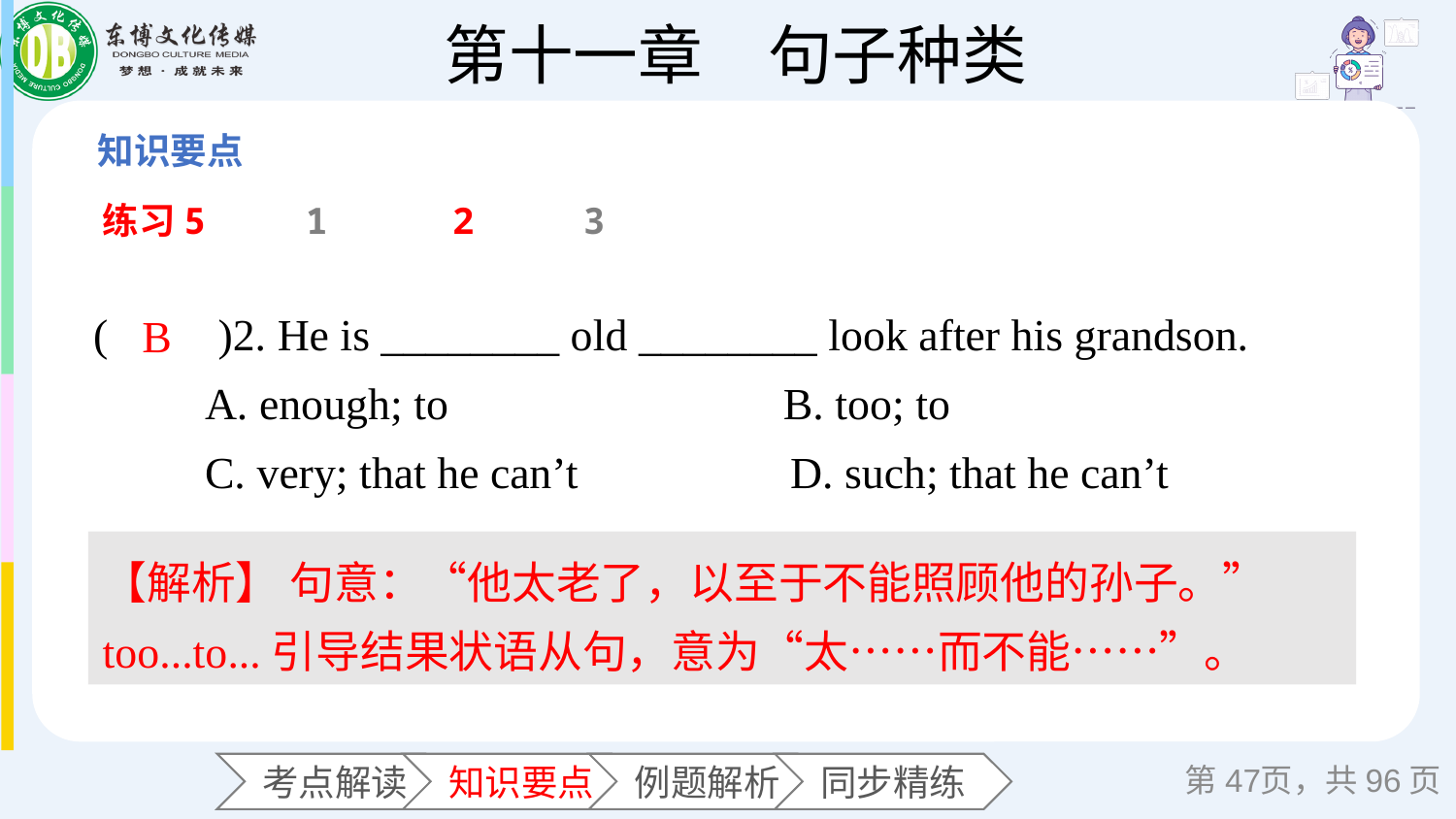

练习5
1
2
3
(　　)2. He is ________ old ________ look after his grandson.
          A. enough; to                              B. too; to
          C. very; that he can’t                   D. such; that he can’t
B
【解析】 句意：“他太老了，以至于不能照顾他的孙子。”
too...to...引导结果状语从句，意为“太……而不能……”。
第47页，共96页